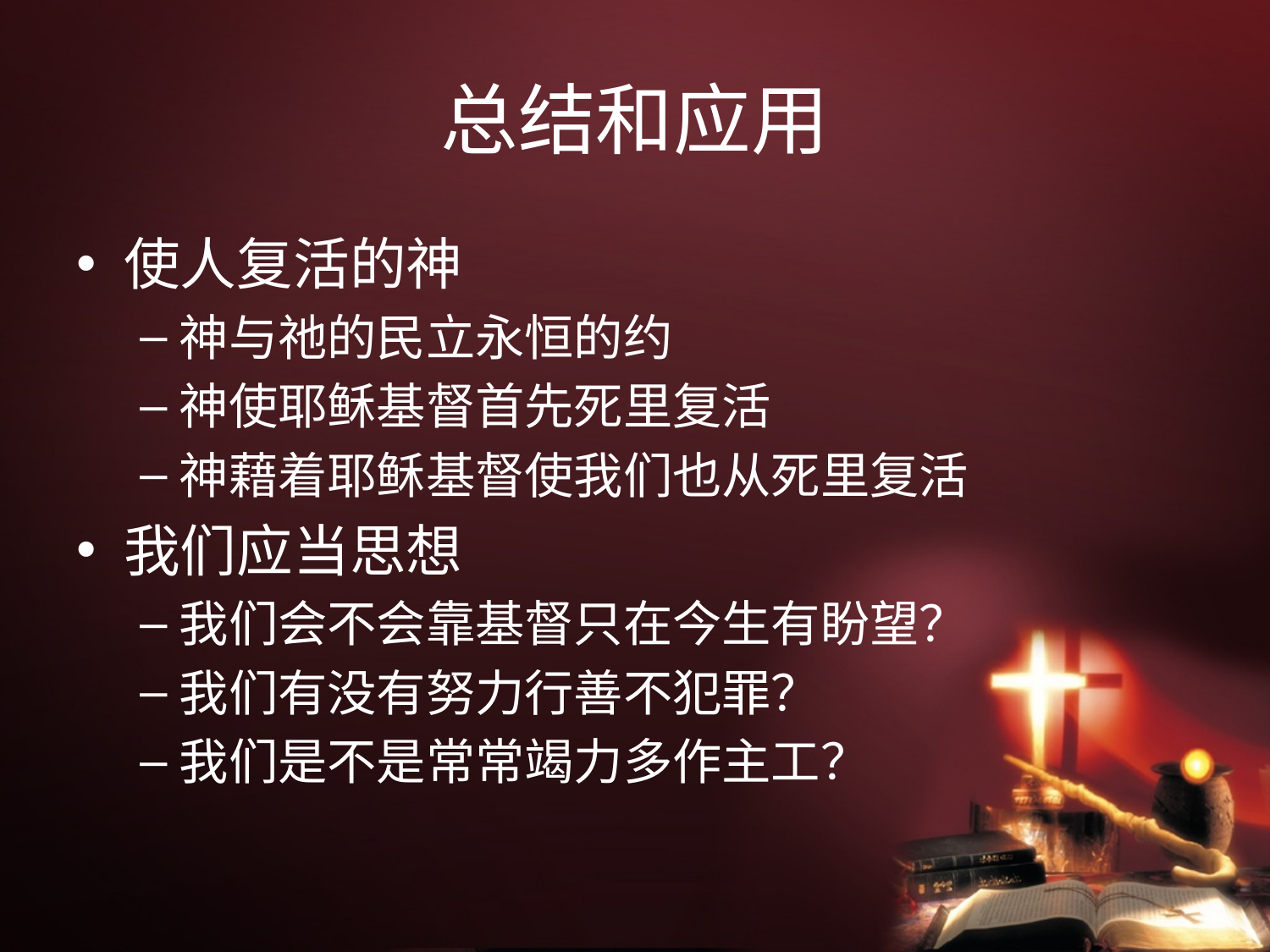

# 总结和应用
使人复活的神
神与祂的民立永恒的约
神使耶稣基督首先死里复活
神藉着耶稣基督使我们也从死里复活
我们应当思想
我们会不会靠基督只在今生有盼望？
我们有没有努力行善不犯罪？
我们是不是常常竭力多作主工？